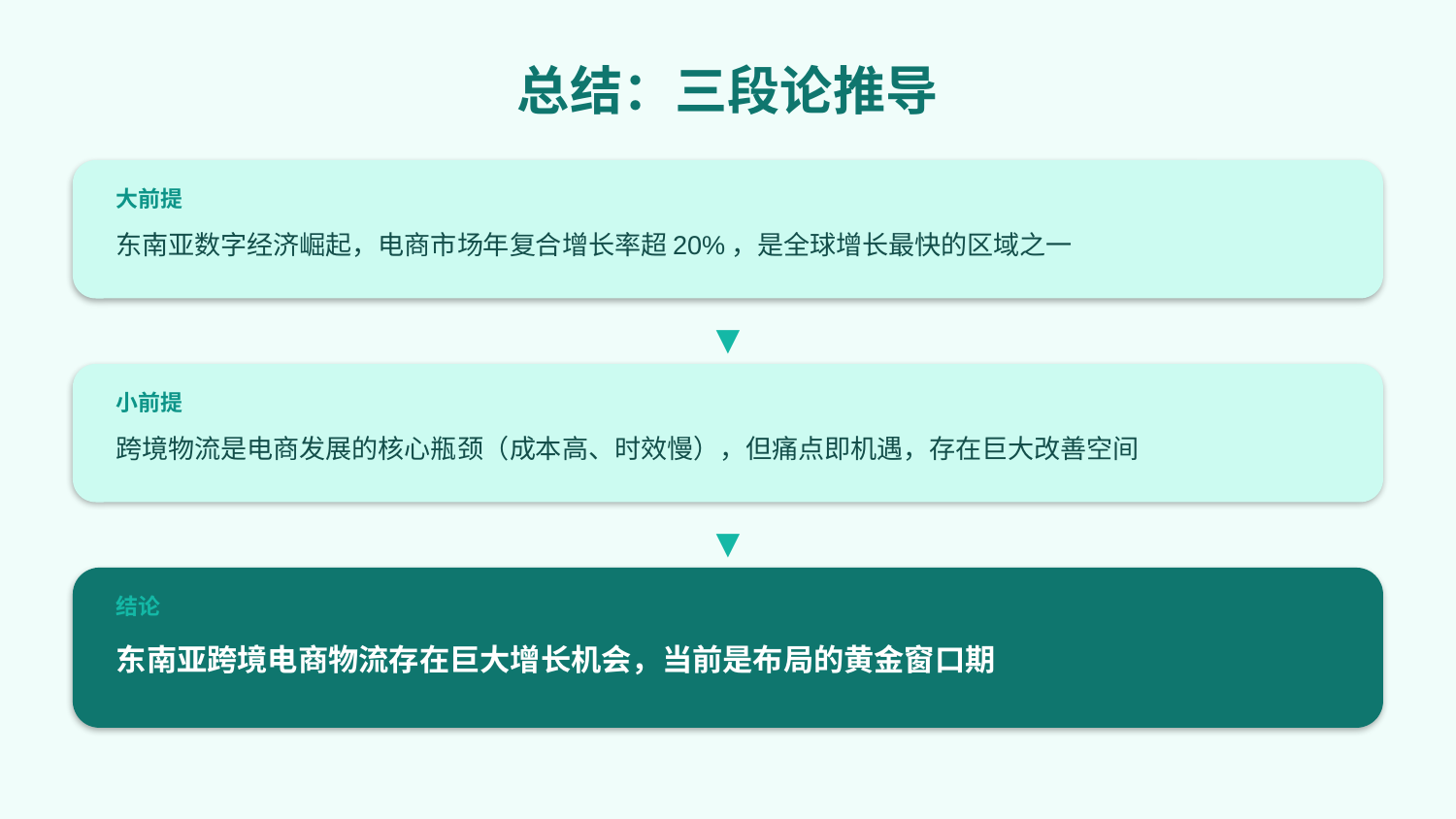

总结：三段论推导

大前提
东南亚数字经济崛起，电商市场年复合增长率超20%，是全球增长最快的区域之一
▼

小前提
跨境物流是电商发展的核心瓶颈（成本高、时效慢），但痛点即机遇，存在巨大改善空间
▼

结论
东南亚跨境电商物流存在巨大增长机会，当前是布局的黄金窗口期